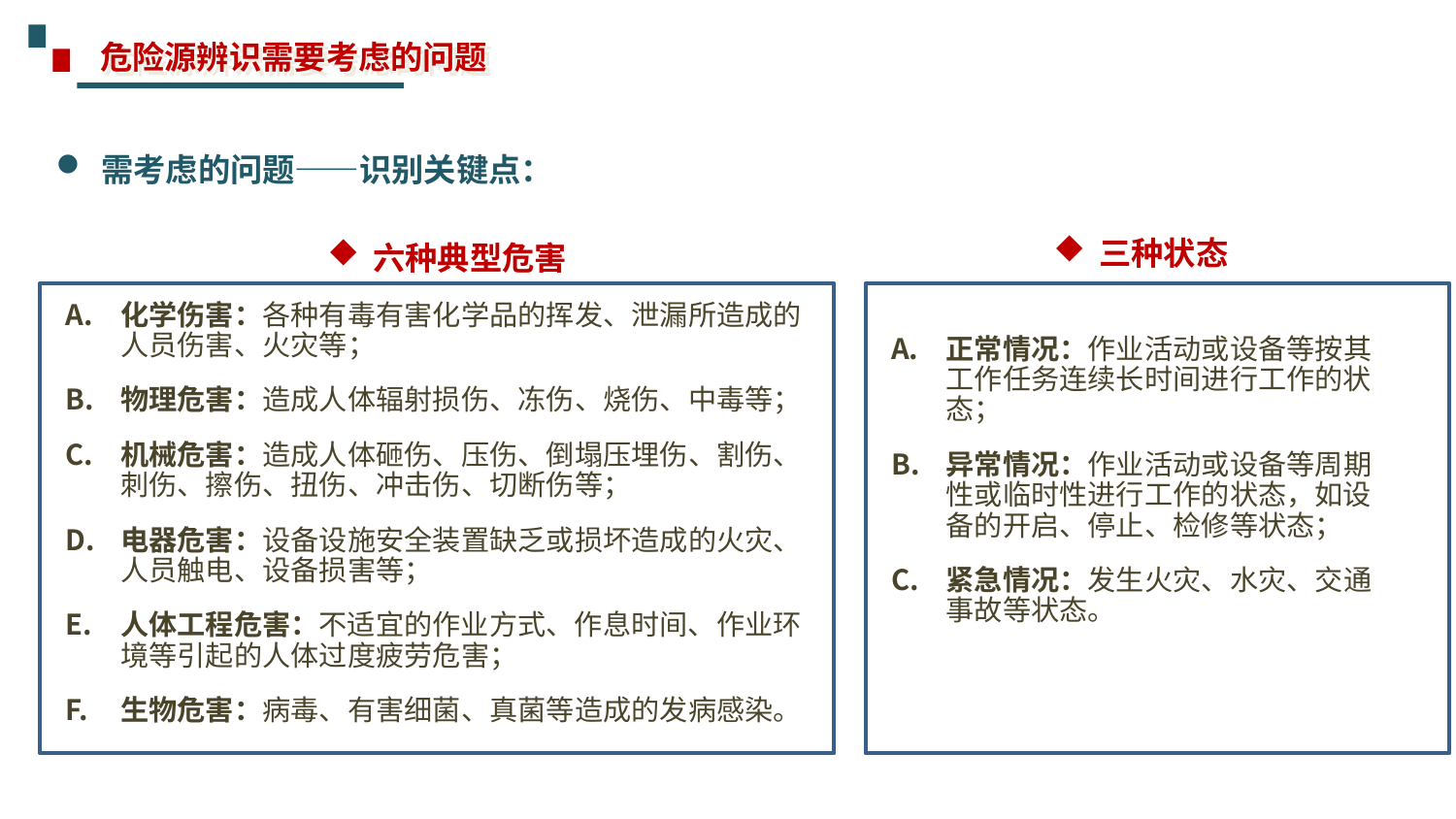

危险源辨识需要考虑的问题

需考虑的问题——识别关键点：
三种状态

正常情况：作业活动或设备等按其工作任务连续长时间进行工作的状态；
异常情况：作业活动或设备等周期性或临时性进行工作的状态，如设备的开启、停止、检修等状态；
紧急情况：发生火灾、水灾、交通事故等状态。
六种典型危害
化学伤害：各种有毒有害化学品的挥发、泄漏所造成的人员伤害、火灾等；
物理危害：造成人体辐射损伤、冻伤、烧伤、中毒等；
机械危害：造成人体砸伤、压伤、倒塌压埋伤、割伤、刺伤、擦伤、扭伤、冲击伤、切断伤等；
电器危害：设备设施安全装置缺乏或损坏造成的火灾、人员触电、设备损害等；
人体工程危害：不适宜的作业方式、作息时间、作业环境等引起的人体过度疲劳危害；
生物危害：病毒、有害细菌、真菌等造成的发病感染。

26